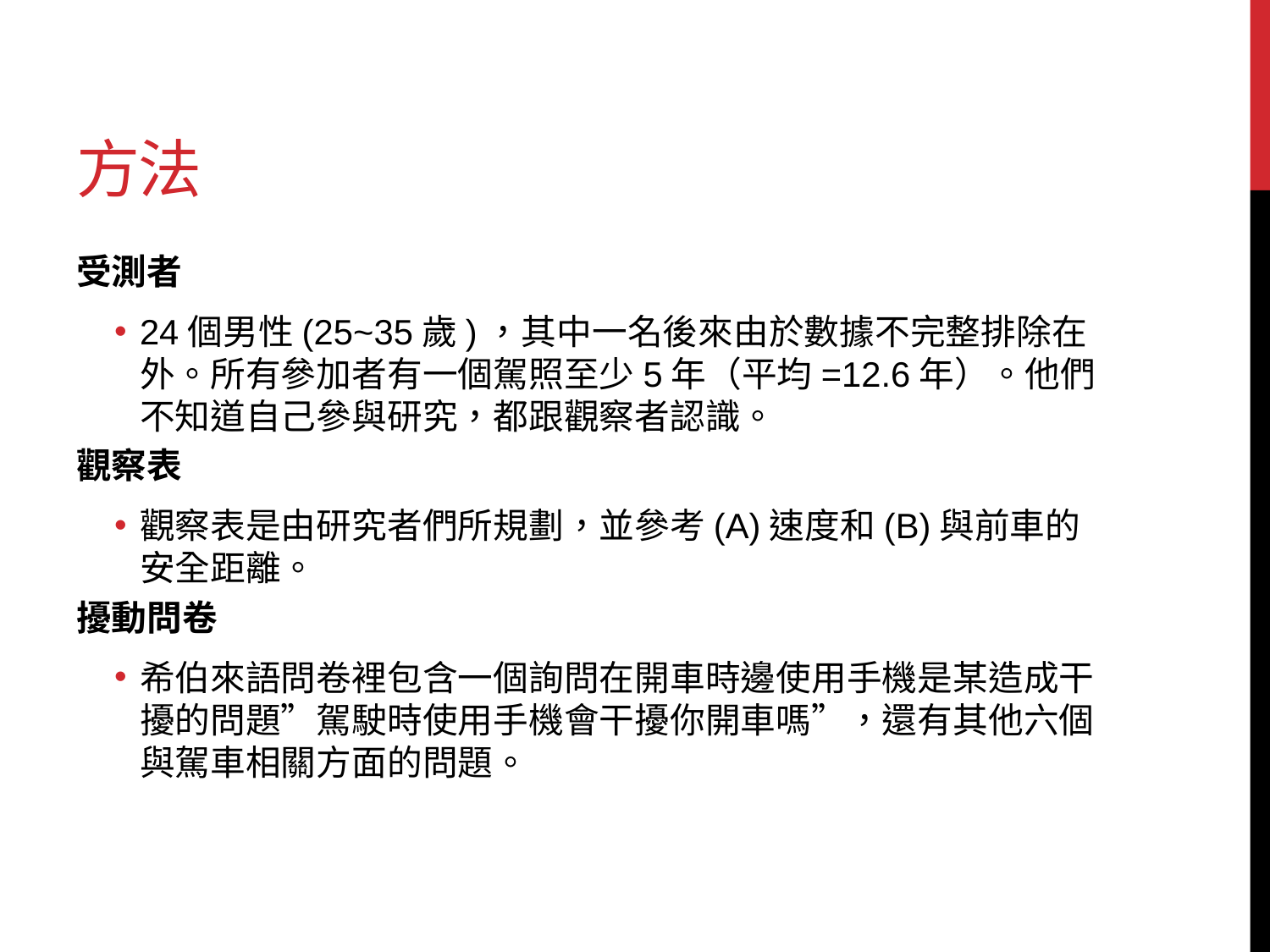

# 方法
受測者
24個男性(25~35歲)，其中一名後來由於數據不完整排除在外。所有參加者有一個駕照至少5年（平均=12.6年）。他們不知道自己參與研究，都跟觀察者認識。
觀察表
觀察表是由研究者們所規劃，並參考(A)速度和(B)與前車的安全距離。
擾動問卷
希伯來語問卷裡包含一個詢問在開車時邊使用手機是某造成干擾的問題”駕駛時使用手機會干擾你開車嗎”，還有其他六個與駕車相關方面的問題。